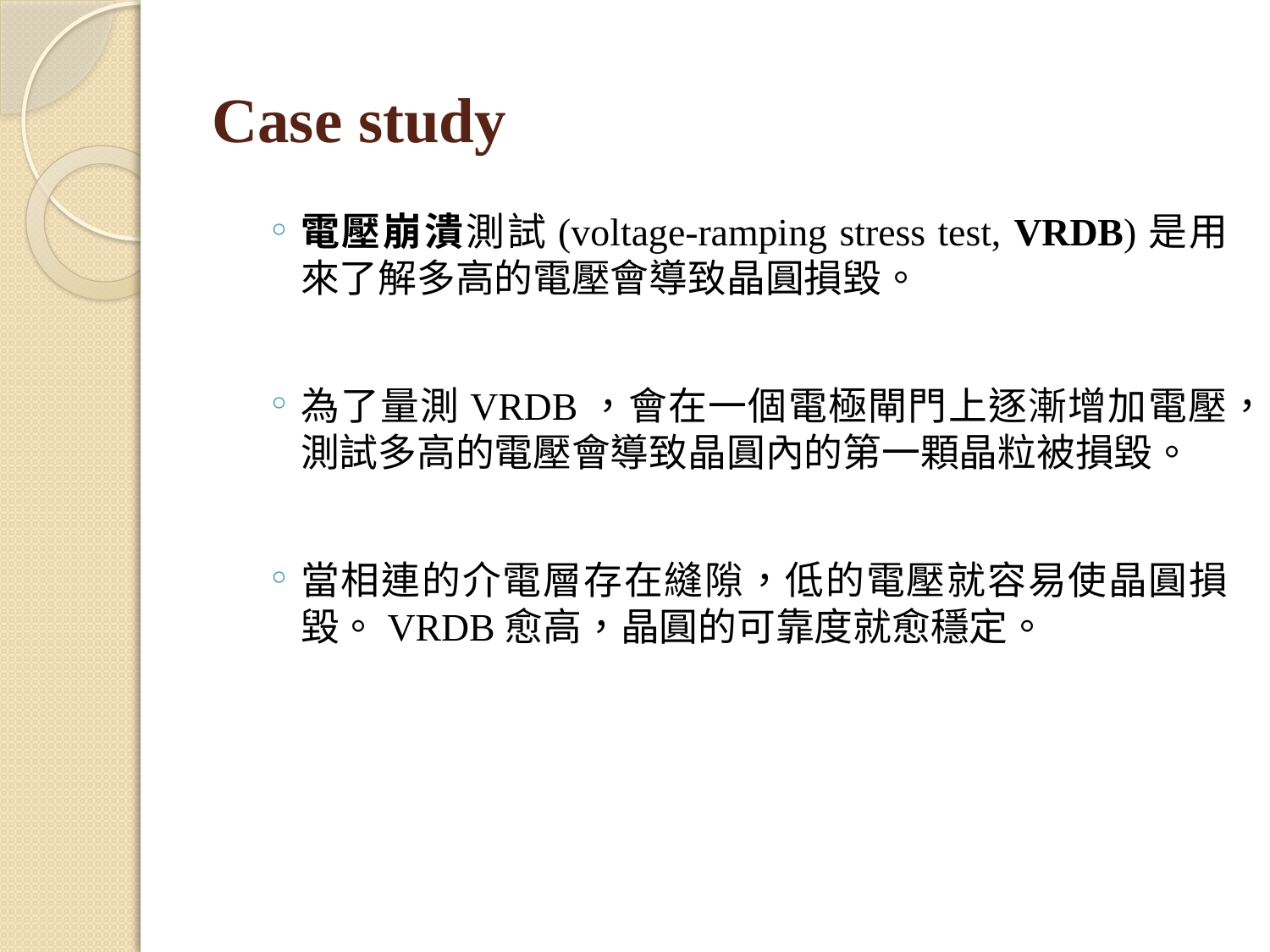

# Case study
電壓崩潰測試(voltage-ramping stress test, VRDB)是用來了解多高的電壓會導致晶圓損毀。

為了量測VRDB，會在一個電極閘門上逐漸增加電壓，測試多高的電壓會導致晶圓內的第一顆晶粒被損毀。

當相連的介電層存在縫隙，低的電壓就容易使晶圓損毀。VRDB愈高，晶圓的可靠度就愈穩定。